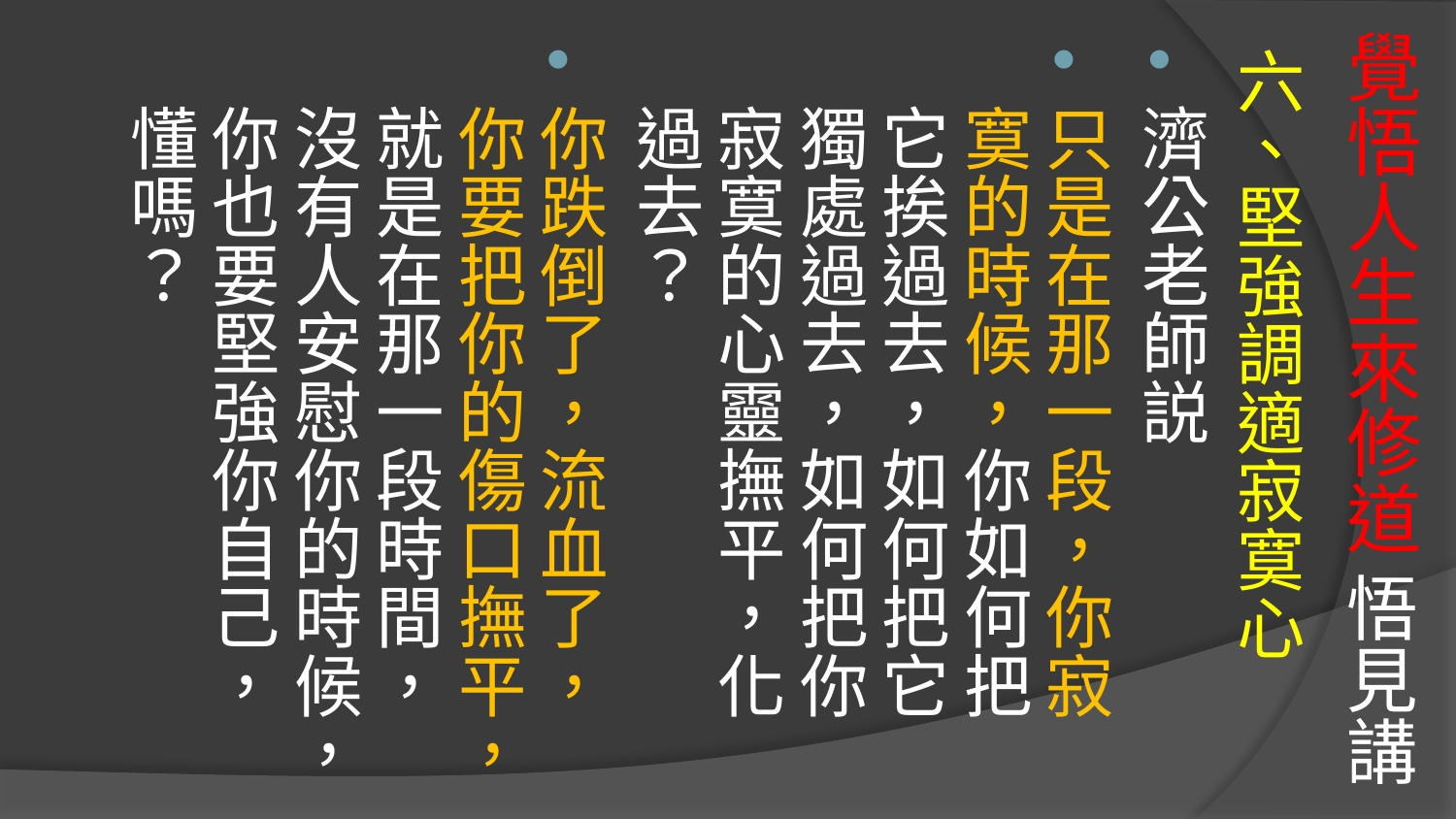

# 覺悟人生來修道 悟見講
六、堅強調適寂寞心
濟公老師説
只是在那一段，你寂寞的時候，你如何把它挨過去，如何把它獨處過去，如何把你寂寞的心靈撫平，化過去？
你跌倒了，流血了，你要把你的傷口撫平，就是在那一段時間，沒有人安慰你的時候，你也要堅強你自己，懂嗎？